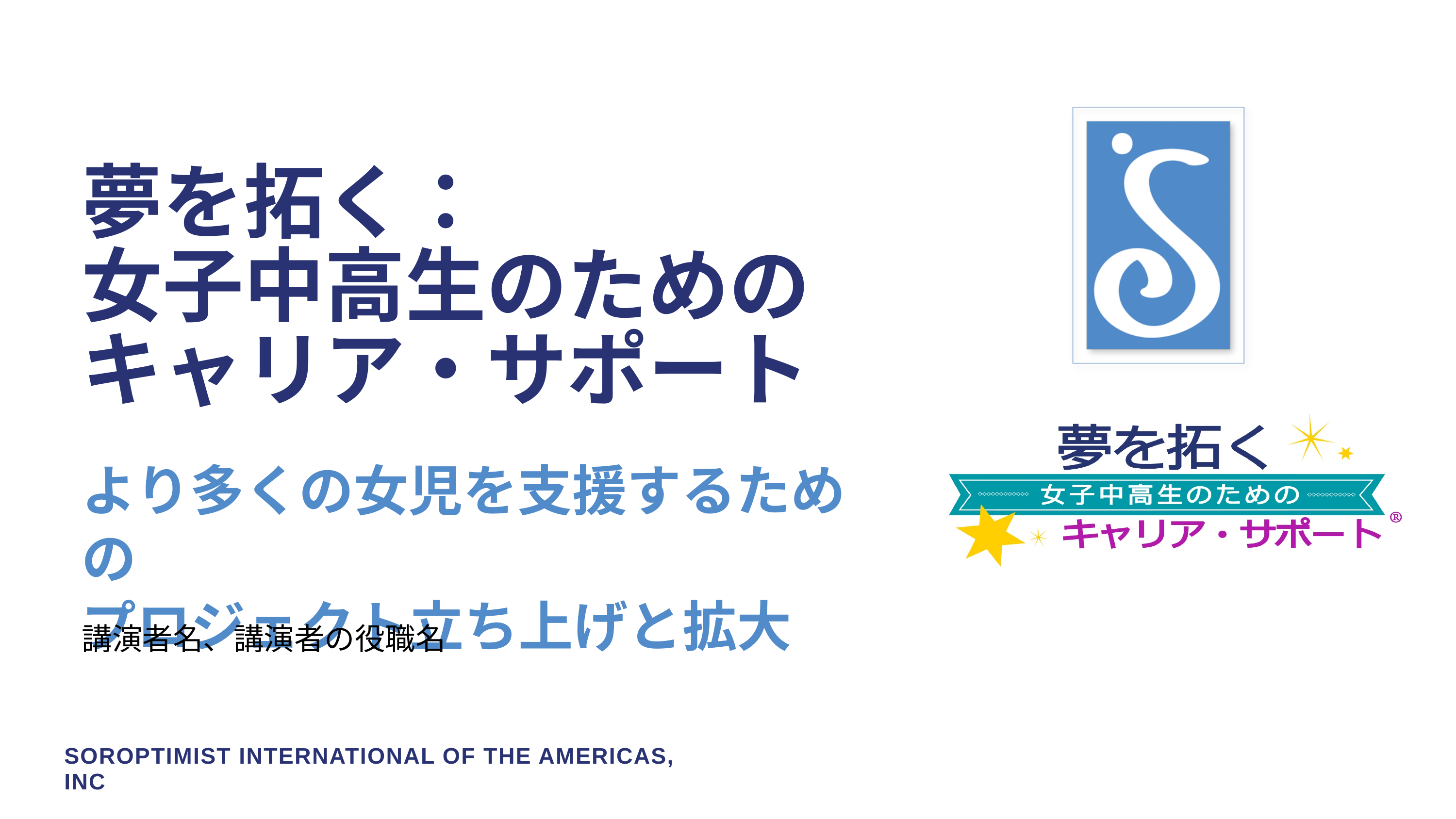

夢を拓く：
女子中高生のための
キャリア・サポート

より多くの女児を支援するための
プロジェクト立ち上げと拡大
講演者名、講演者の役職名
SOROPTIMIST INTERNATIONAL OF THE AMERICAS, INC